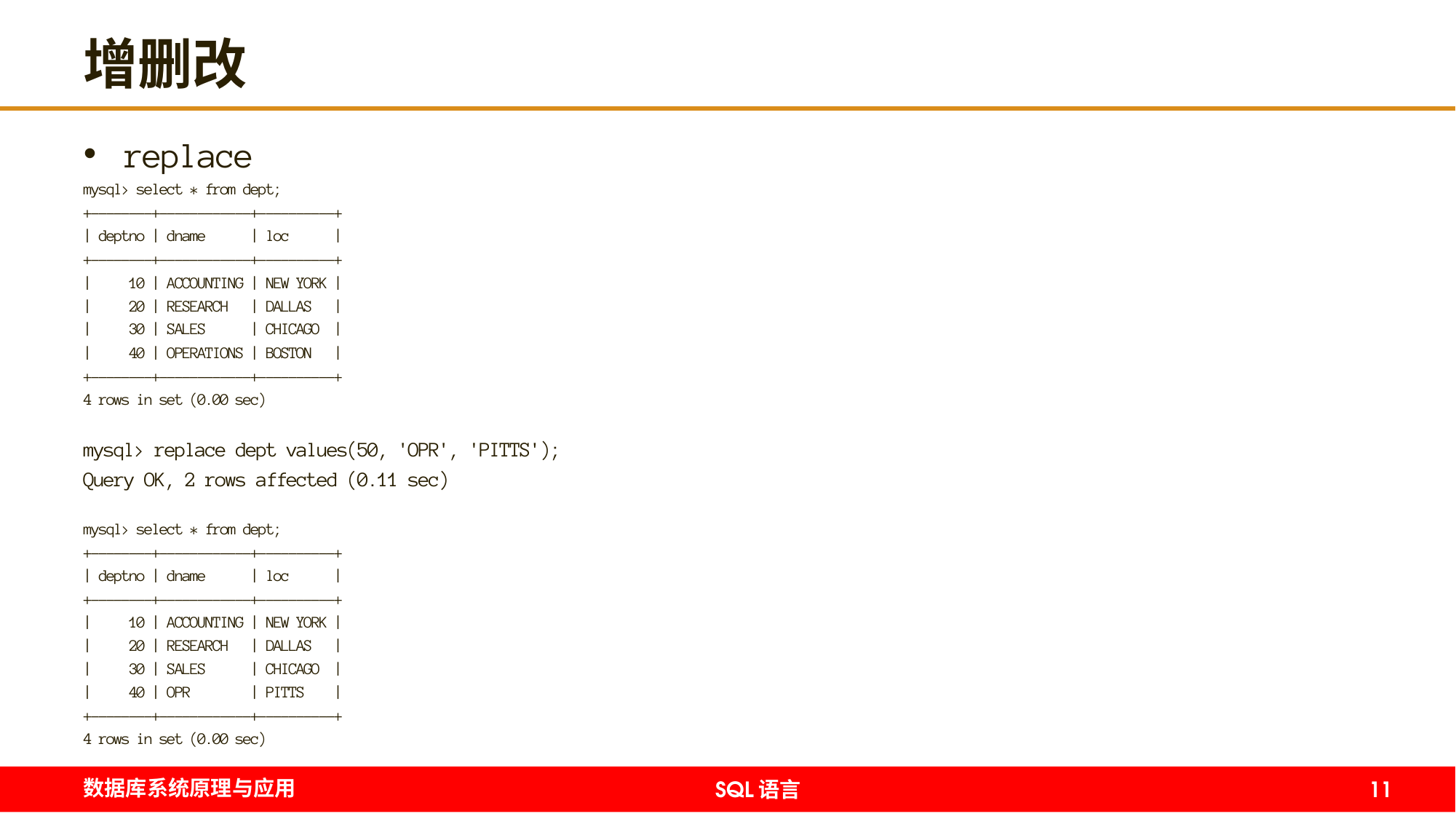

# 增删改
replace
mysql> select * from dept;
+--------+------------+----------+
| deptno | dname      | loc      |
+--------+------------+----------+
|     10 | ACCOUNTING | NEW YORK |
|     20 | RESEARCH   | DALLAS   |
|     30 | SALES      | CHICAGO  |
|     40 | OPERATIONS | BOSTON   |
+--------+------------+----------+
4 rows in set (0.00 sec)

mysql> replace dept values(50, 'OPR', 'PITTS');
Query OK, 2 rows affected (0.11 sec)

mysql> select * from dept;
+--------+------------+----------+
| deptno | dname      | loc      |
+--------+------------+----------+
|     10 | ACCOUNTING | NEW YORK |
|     20 | RESEARCH   | DALLAS   |
|     30 | SALES      | CHICAGO  |
|     40 | OPR        | PITTS    |
+--------+------------+----------+
4 rows in set (0.00 sec)